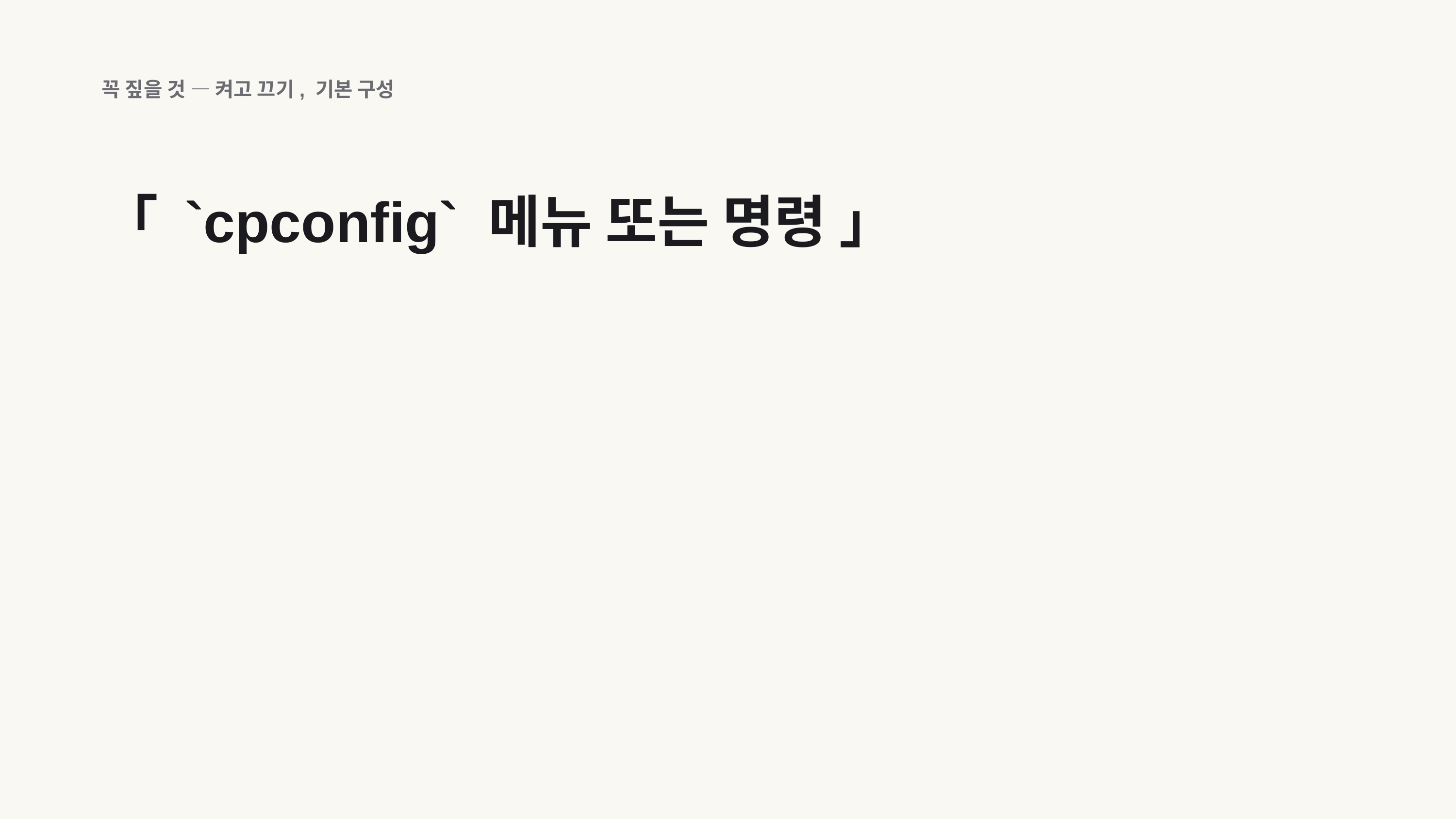

꼭 짚을 것 — 켜고 끄기, 기본 구성
「 `cpconfig` 메뉴 또는 명령 」